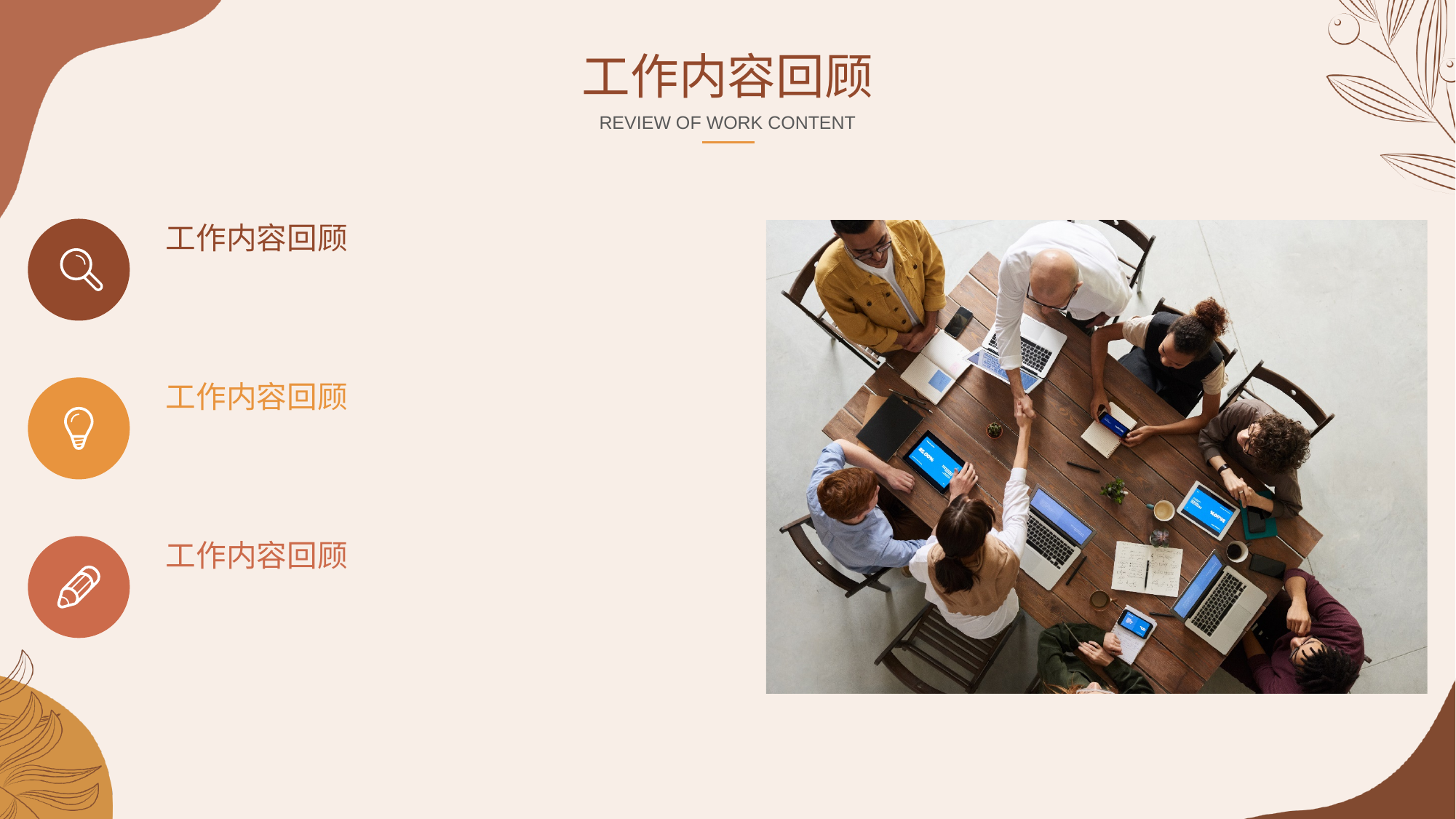

工作内容回顾
REVIEW OF WORK CONTENT
工作内容回顾

工作内容回顾

工作内容回顾